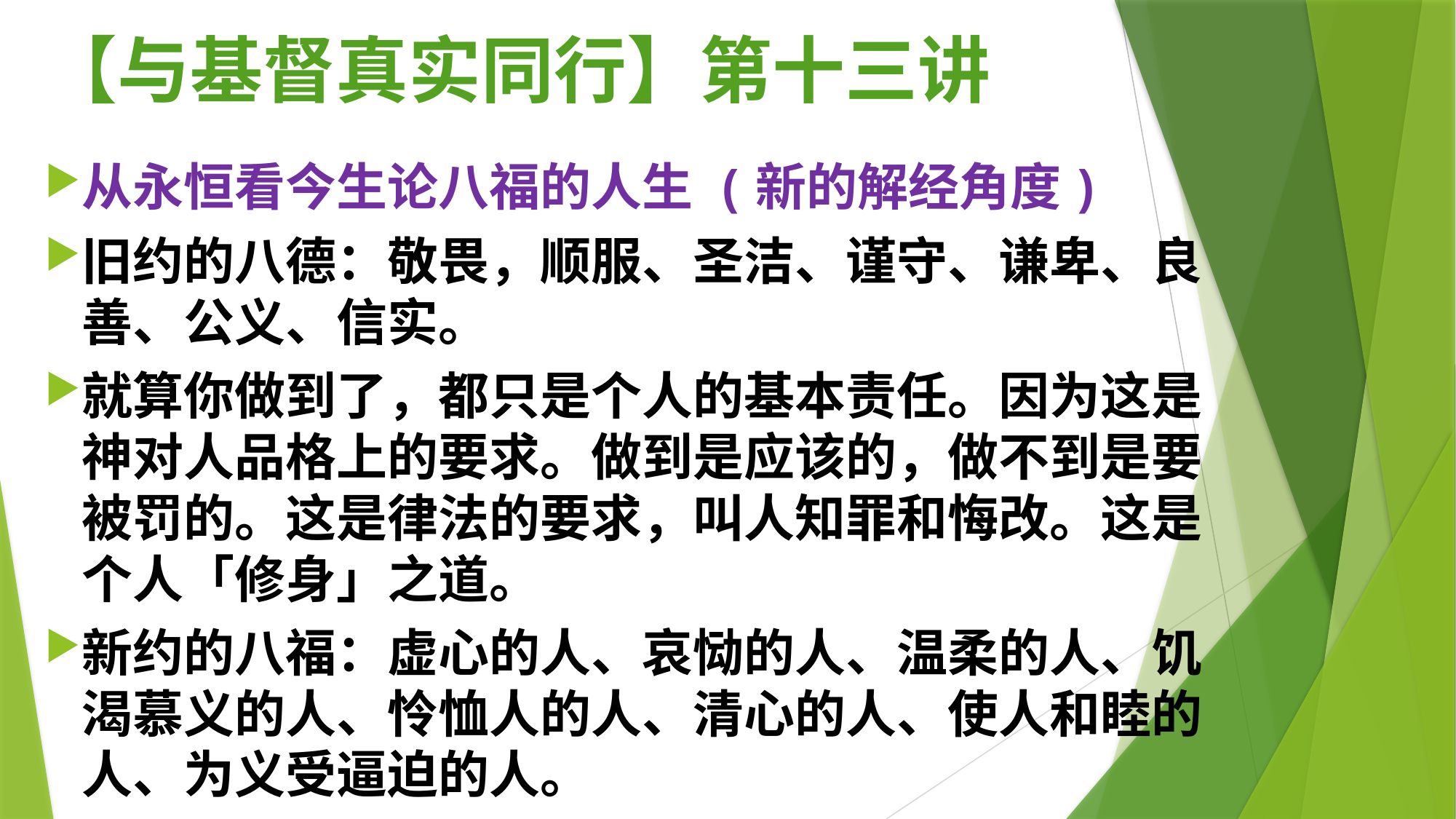

# 【与基督真实同行】第十三讲
从永恒看今生论八福的人生 (新的解经角度)
旧约的八德：敬畏，顺服、圣洁、谨守、谦卑、良善、公义、信实。
就算你做到了，都只是个人的基本责任。因为这是神对人品格上的要求。做到是应该的，做不到是要被罚的。这是律法的要求，叫人知罪和悔改。这是个人「修身」之道。
新约的八福：虚心的人、哀恸的人、温柔的人、饥渴慕义的人、怜恤人的人、清心的人、使人和睦的人、为义受逼迫的人。